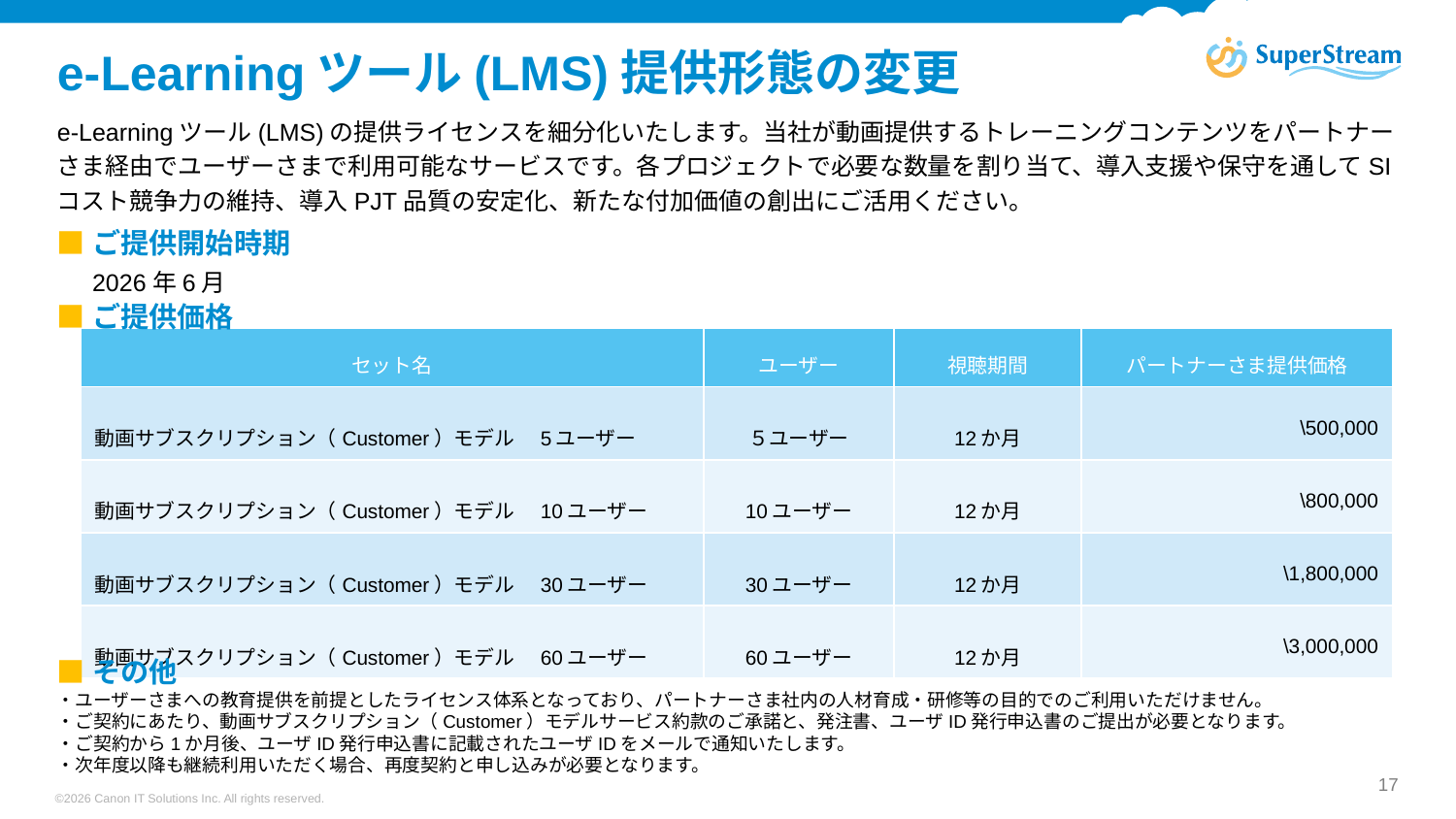

# e-Learningツール(LMS)提供形態の変更
e-Learningツール(LMS)の提供ライセンスを細分化いたします。当社が動画提供するトレーニングコンテンツをパートナーさま経由でユーザーさまで利用可能なサービスです。各プロジェクトで必要な数量を割り当て、導入支援や保守を通してSIコスト競争力の維持、導入PJT品質の安定化、新たな付加価値の創出にご活用ください。

■ご提供開始時期
　2026年6月
■ご提供価格
| セット名 | ユーザー | 視聴期間 | パートナーさま提供価格 |
| --- | --- | --- | --- |
| 動画サブスクリプション（Customer）モデル　5ユーザー | ５ユーザー | 12か月 | \500,000 |
| 動画サブスクリプション（Customer）モデル　10ユーザー | 10ユーザー | 12か月 | \800,000 |
| 動画サブスクリプション（Customer）モデル　30ユーザー | 30ユーザー | 12か月 | \1,800,000 |
| 動画サブスクリプション（Customer）モデル　60ユーザー | 60ユーザー | 12か月 | \3,000,000 |
■その他
・ユーザーさまへの教育提供を前提としたライセンス体系となっており、パートナーさま社内の人材育成・研修等の目的でのご利用いただけません。
・ご契約にあたり、動画サブスクリプション（Customer）モデルサービス約款のご承諾と、発注書、ユーザID発行申込書のご提出が必要となります。
・ご契約から1か月後、ユーザID発行申込書に記載されたユーザIDをメールで通知いたします。
・次年度以降も継続利用いただく場合、再度契約と申し込みが必要となります。
17
©2026 Canon IT Solutions Inc. All rights reserved.